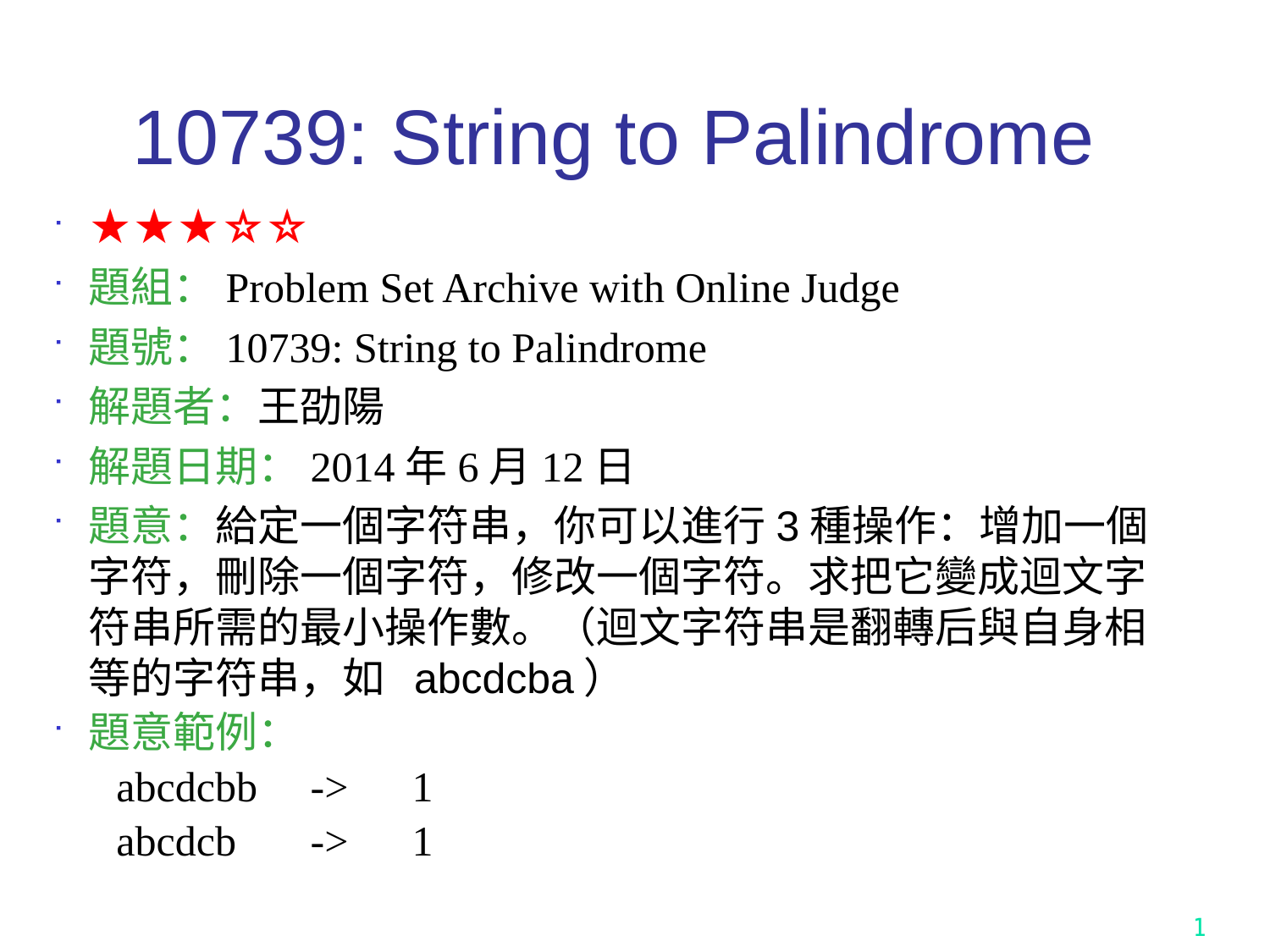

10739: String to Palindrome
★★★☆☆
題組：Problem Set Archive with Online Judge
題號：10739: String to Palindrome
解題者：王劭陽
解題日期：2014年6月12日
題意：給定一個字符串，你可以進行3種操作：增加一個字符，刪除一個字符，修改一個字符。求把它變成迴文字符串所需的最小操作數。（迴文字符串是翻轉后與自身相等的字符串，如  abcdcba）
題意範例：
abcdcbb     ->      1
abcdcb       ->      1
1